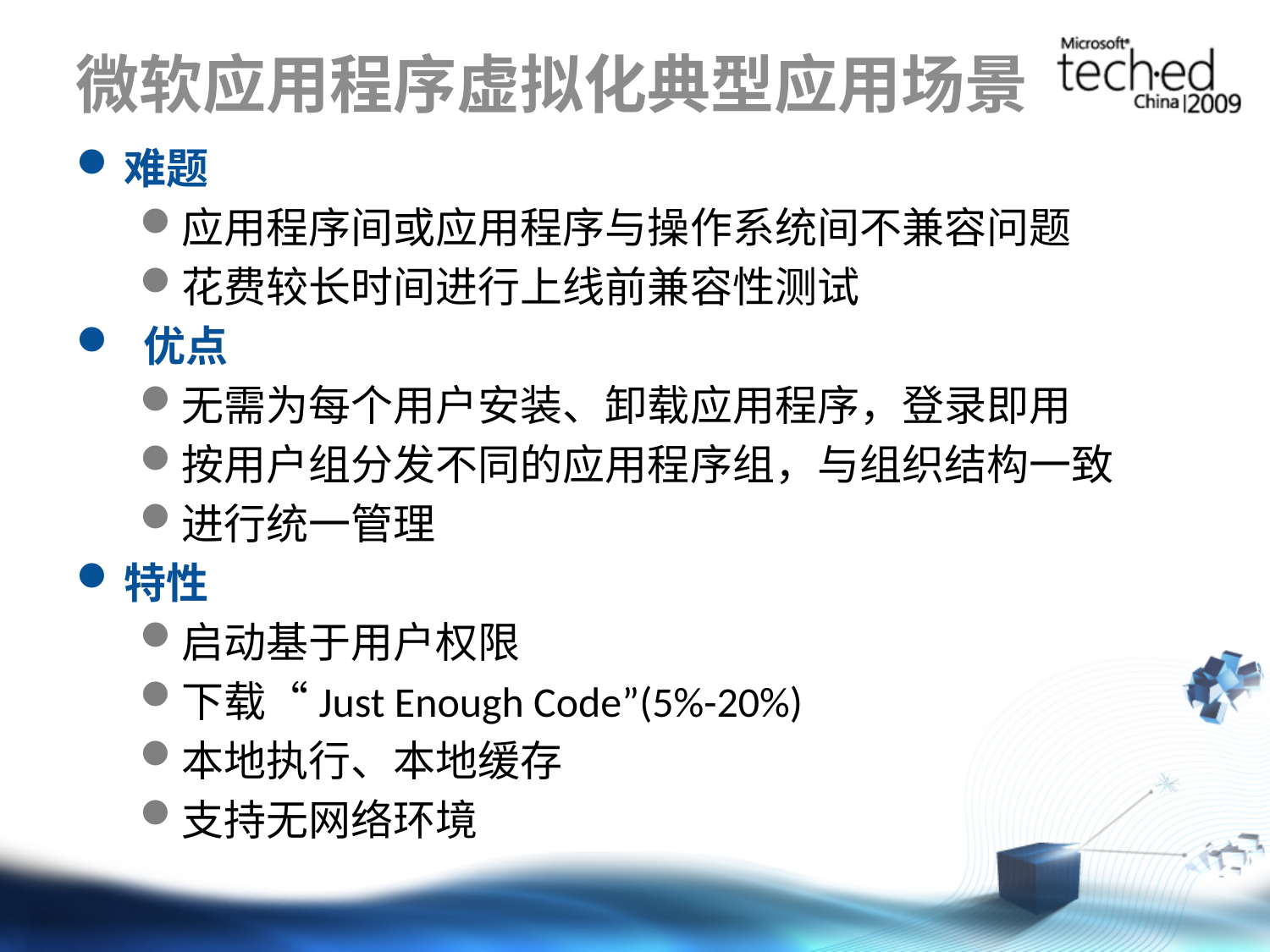

# 微软应用程序虚拟化典型应用场景
难题
应用程序间或应用程序与操作系统间不兼容问题
花费较长时间进行上线前兼容性测试
 优点
无需为每个用户安装、卸载应用程序，登录即用
按用户组分发不同的应用程序组，与组织结构一致
进行统一管理
特性
启动基于用户权限
下载“Just Enough Code”(5%-20%)
本地执行、本地缓存
支持无网络环境